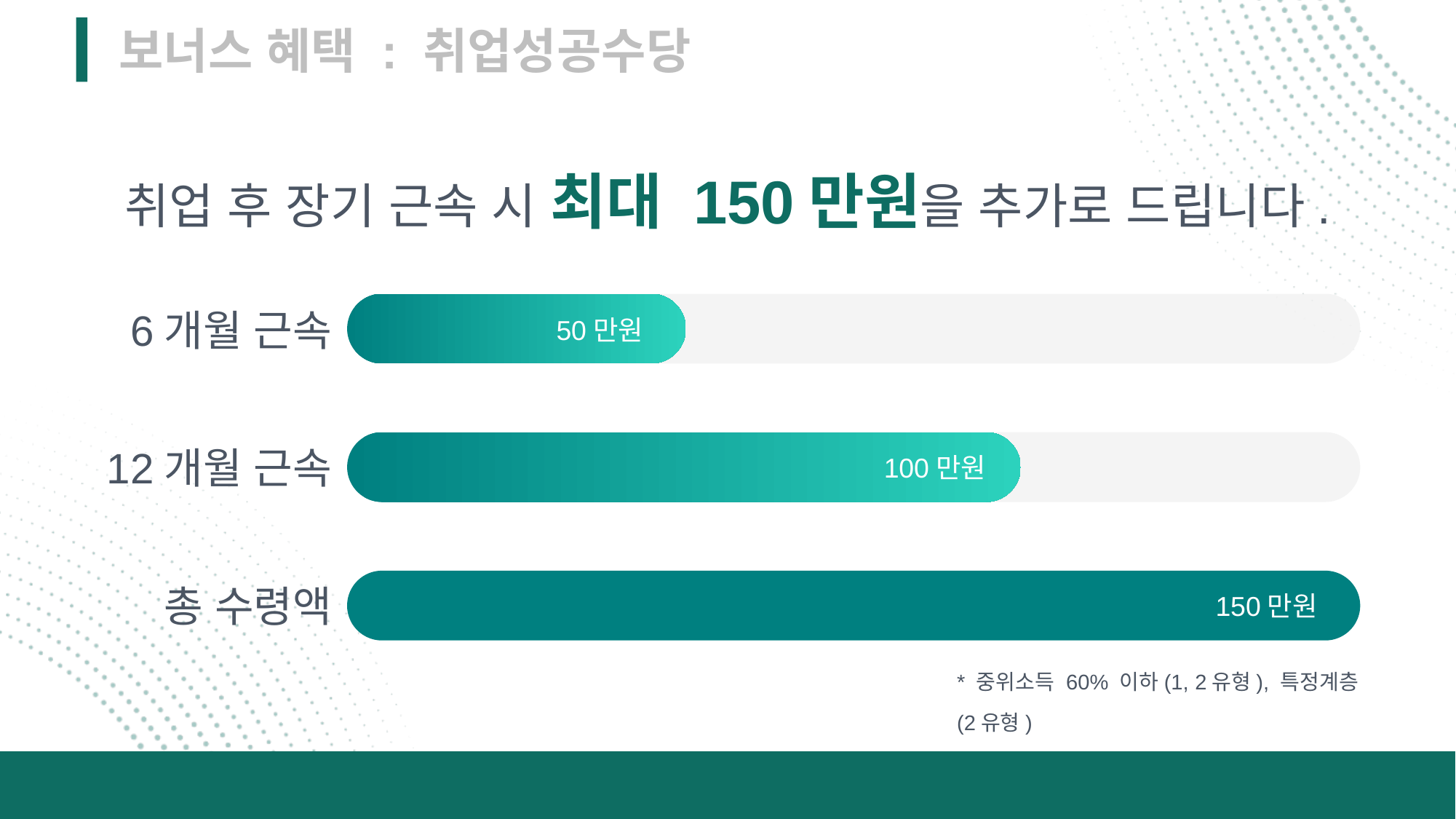

보너스 혜택 : 취업성공수당

취업 후 장기 근속 시 최대 150만원을 추가로 드립니다.

50만원
6개월 근속

100만원
12개월 근속

150만원
총 수령액
* 중위소득 60% 이하(1, 2유형), 특정계층(2유형)